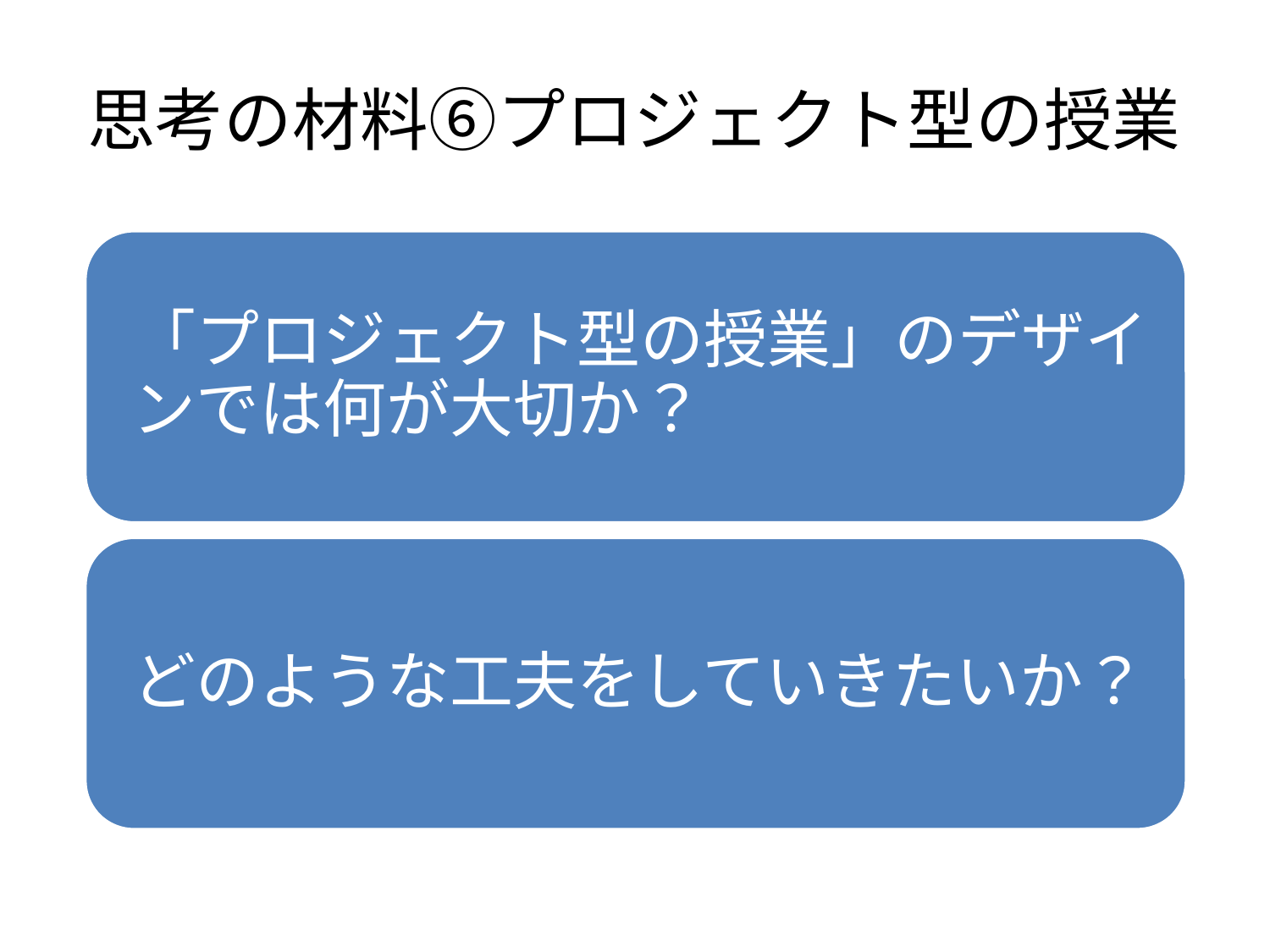

# 思考の材料⑥プロジェクト型の授業
「プロジェクト型の授業」のデザインでは何が大切か？
どのような工夫をしていきたいか？